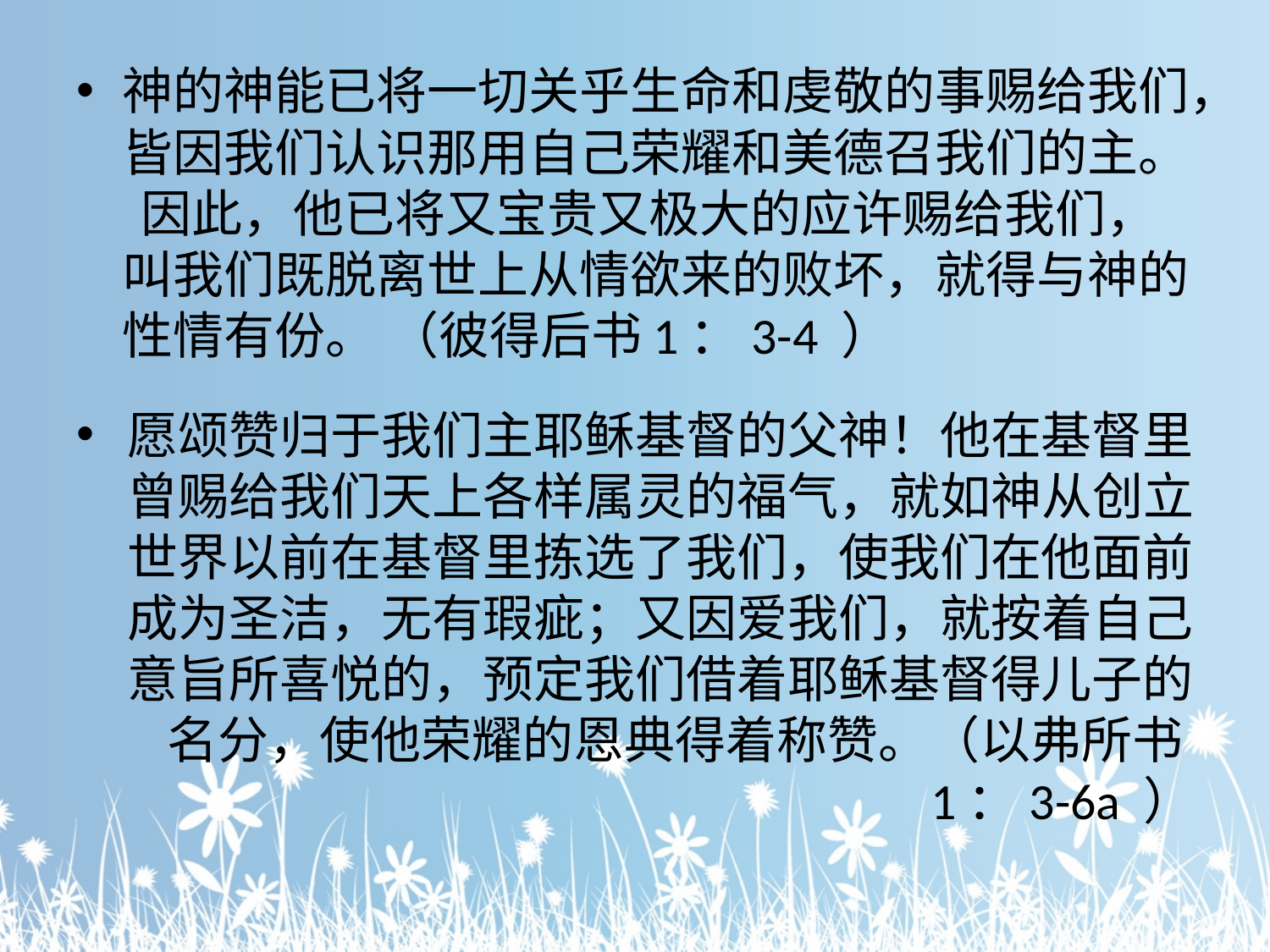

神的神能已将一切关乎生命和虔敬的事赐给我们，皆因我们认识那用自己荣耀和美德召我们的主。  因此，他已将又宝贵又极大的应许赐给我们，叫我们既脱离世上从情欲来的败坏，就得与神的性情有份。 （彼得后书1：3-4 ）

愿颂赞归于我们主耶稣基督的父神！他在基督里曾赐给我们天上各样属灵的福气，就如神从创立世界以前在基督里拣选了我们，使我们在他面前成为圣洁，无有瑕疵；又因爱我们，就按着自己意旨所喜悦的，预定我们借着耶稣基督得儿子的名分，使他荣耀的恩典得着称赞。（以弗所书1：3-6a ）